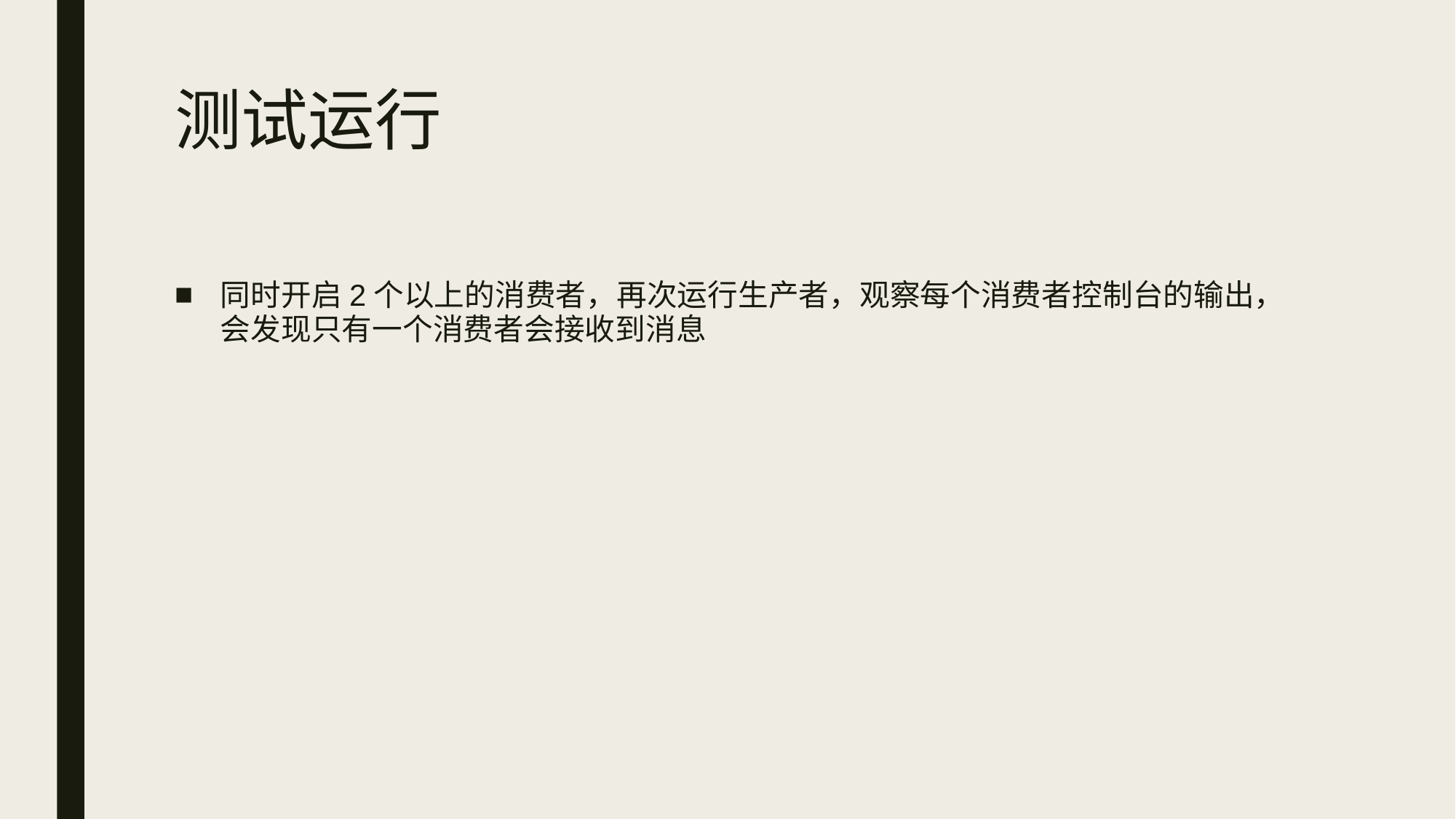

# 测试运行
同时开启2个以上的消费者，再次运行生产者，观察每个消费者控制台的输出，会发现只有一个消费者会接收到消息